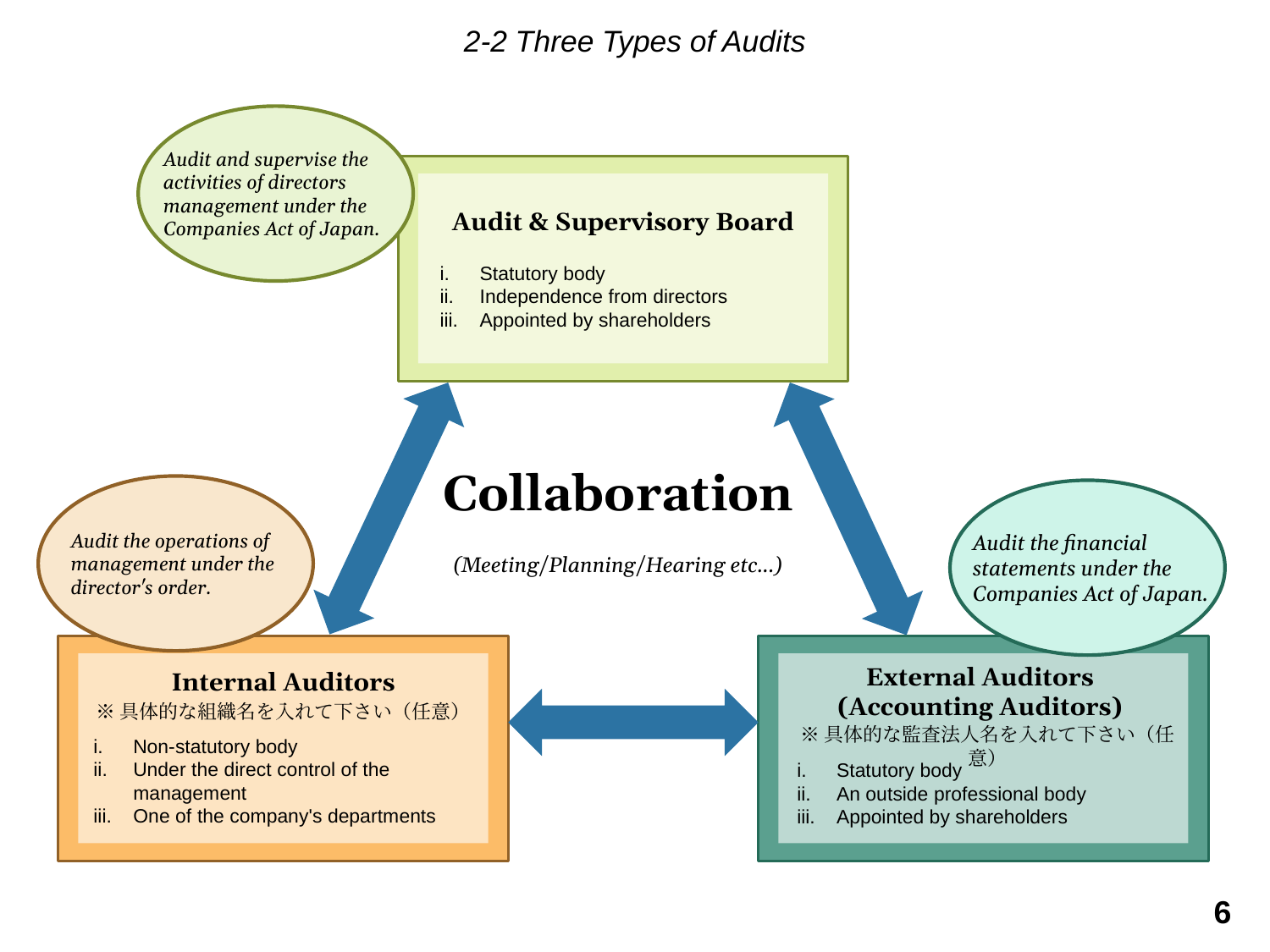

2-2 Three Types of Audits

Audit and supervise the activities of directors management under the Companies Act of Japan.

Audit & Supervisory Board
Statutory body
Independence from directors
Appointed by shareholders
Collaboration

Audit the operations of management under the director's order.

Audit the financial statements under the Companies Act of Japan.
(Meeting/Planning/Hearing etc...)

External Auditors
(Accounting Auditors)
Internal Auditors

※具体的な組織名を入れて下さい（任意）
※具体的な監査法人名を入れて下さい（任意）
Non-statutory body
Under the direct control of the management
One of the company's departments
Statutory body
An outside professional body
Appointed by shareholders